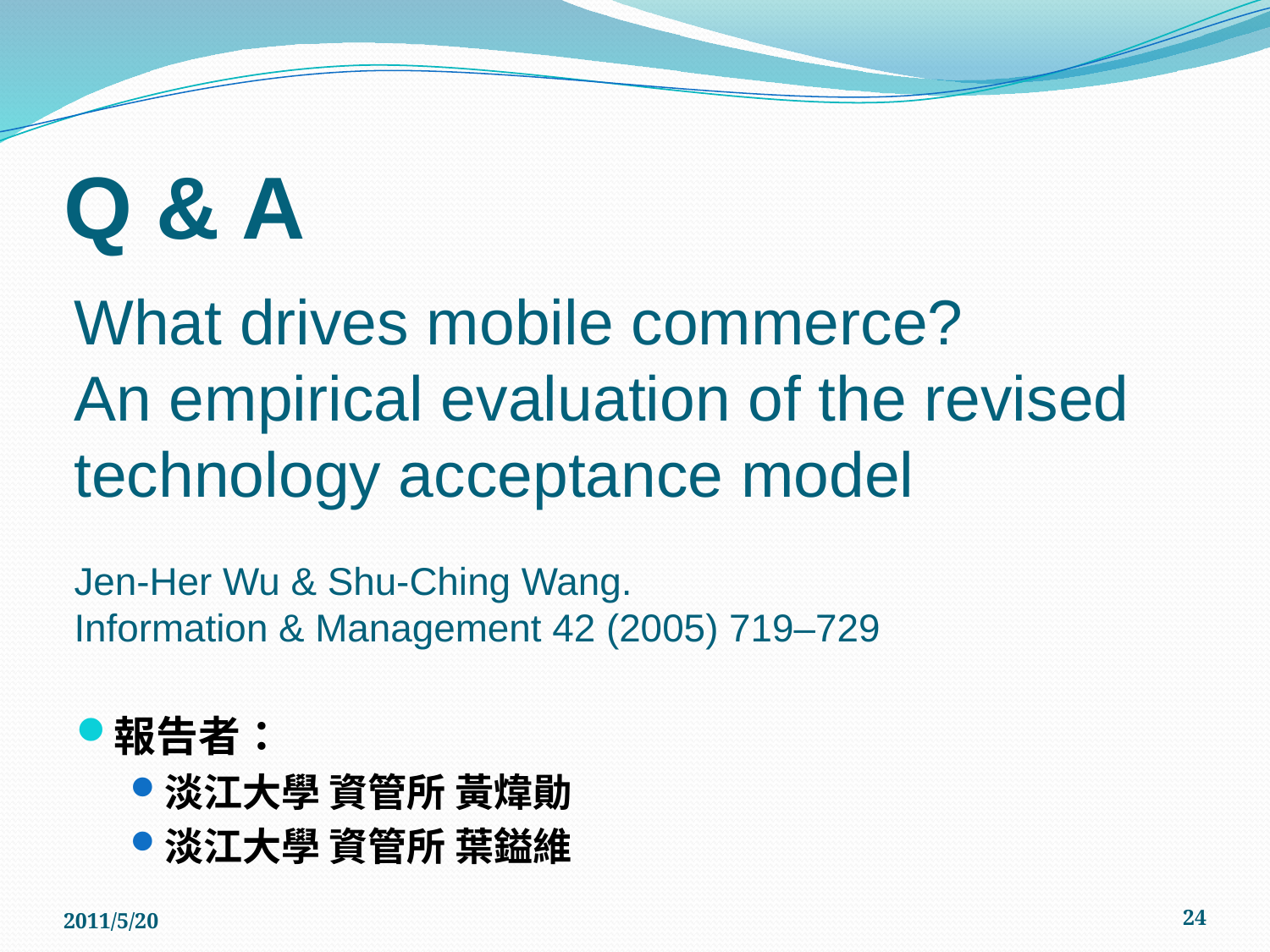

# Q & A

報告者：
淡江大學 資管所 黃煒勛
淡江大學 資管所 葉鎰維

What drives mobile commerce?
An empirical evaluation of the revised technology acceptance model
Jen-Her Wu & Shu-Ching Wang.
Information & Management 42 (2005) 719–729
2011/5/20
24